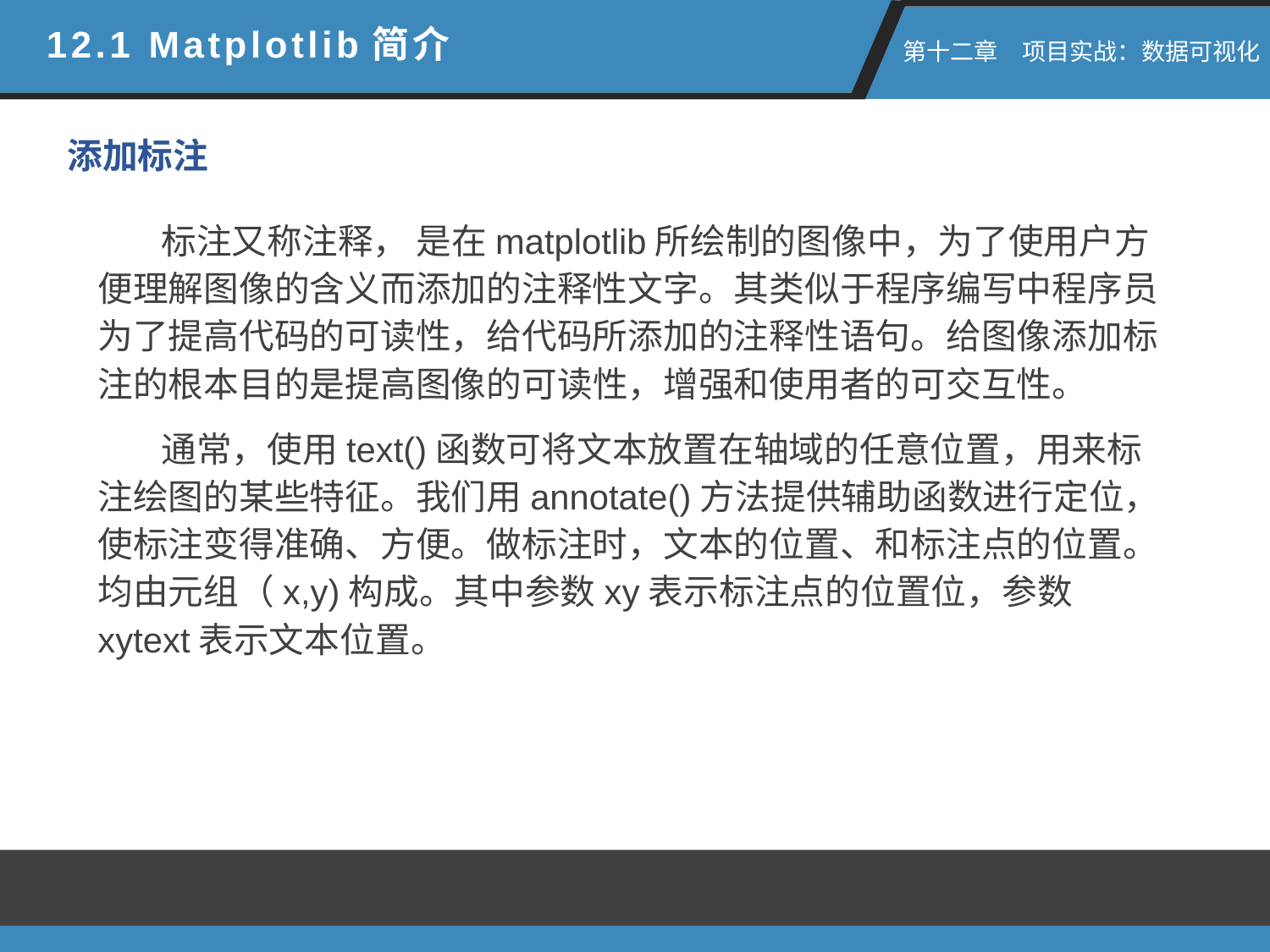

12.1 Matplotlib简介
  第十二章　项目实战：数据可视化
添加标注
标注又称注释， 是在matplotlib所绘制的图像中，为了使用户方便理解图像的含义而添加的注释性文字。其类似于程序编写中程序员为了提高代码的可读性，给代码所添加的注释性语句。给图像添加标注的根本目的是提高图像的可读性，增强和使用者的可交互性。
通常，使用text()函数可将文本放置在轴域的任意位置，用来标注绘图的某些特征。我们用annotate()方法提供辅助函数进行定位，使标注变得准确、方便。做标注时，文本的位置、和标注点的位置。均由元组（x,y)构成。其中参数xy表示标注点的位置位，参数xytext表示文本位置。